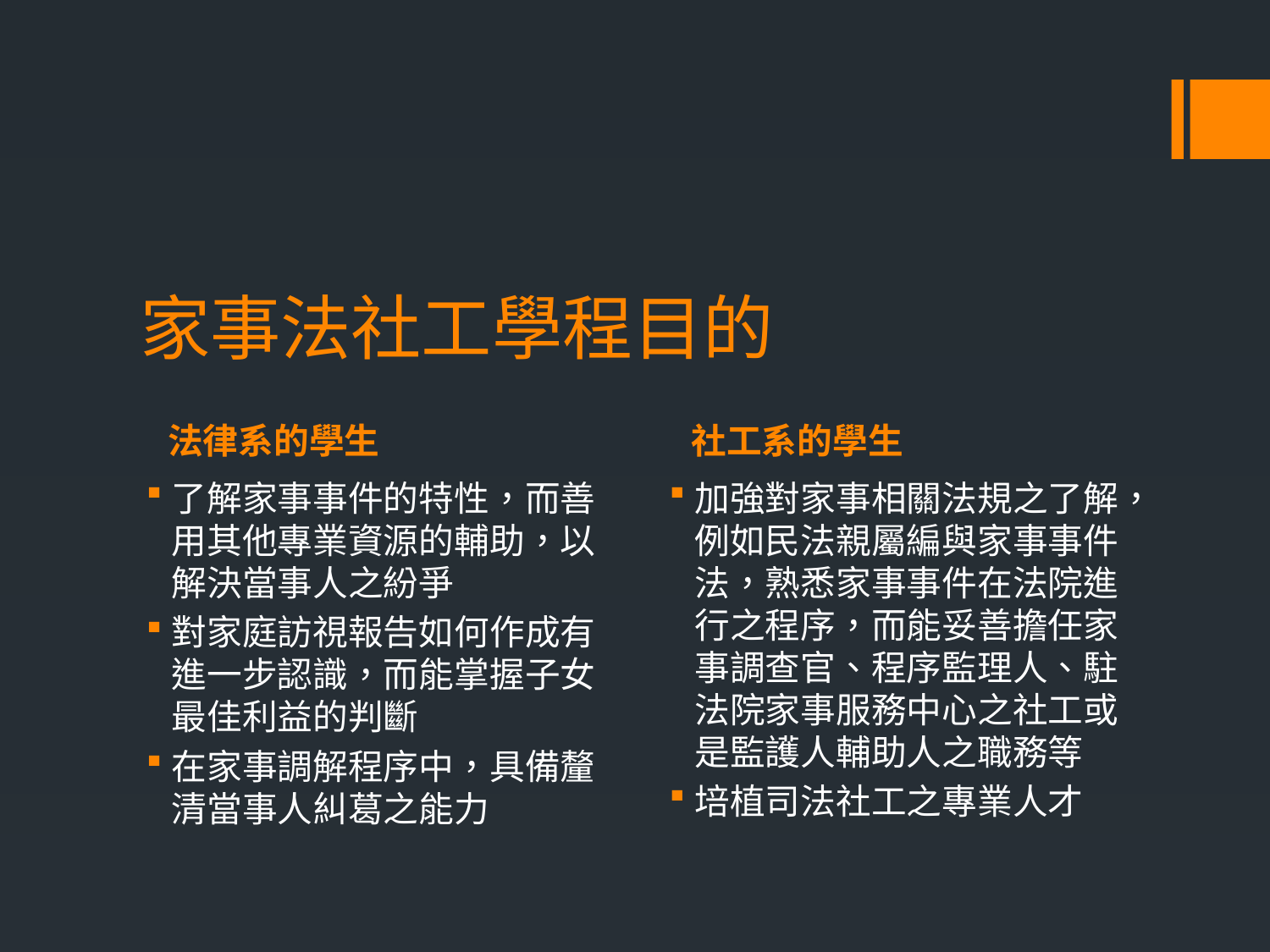

# 家事法社工學程目的
法律系的學生
社工系的學生
了解家事事件的特性，而善用其他專業資源的輔助，以解決當事人之紛爭
對家庭訪視報告如何作成有進一步認識，而能掌握子女最佳利益的判斷
在家事調解程序中，具備釐清當事人糾葛之能力
加強對家事相關法規之了解，例如民法親屬編與家事事件法，熟悉家事事件在法院進行之程序，而能妥善擔任家事調查官、程序監理人、駐法院家事服務中心之社工或是監護人輔助人之職務等
培植司法社工之專業人才